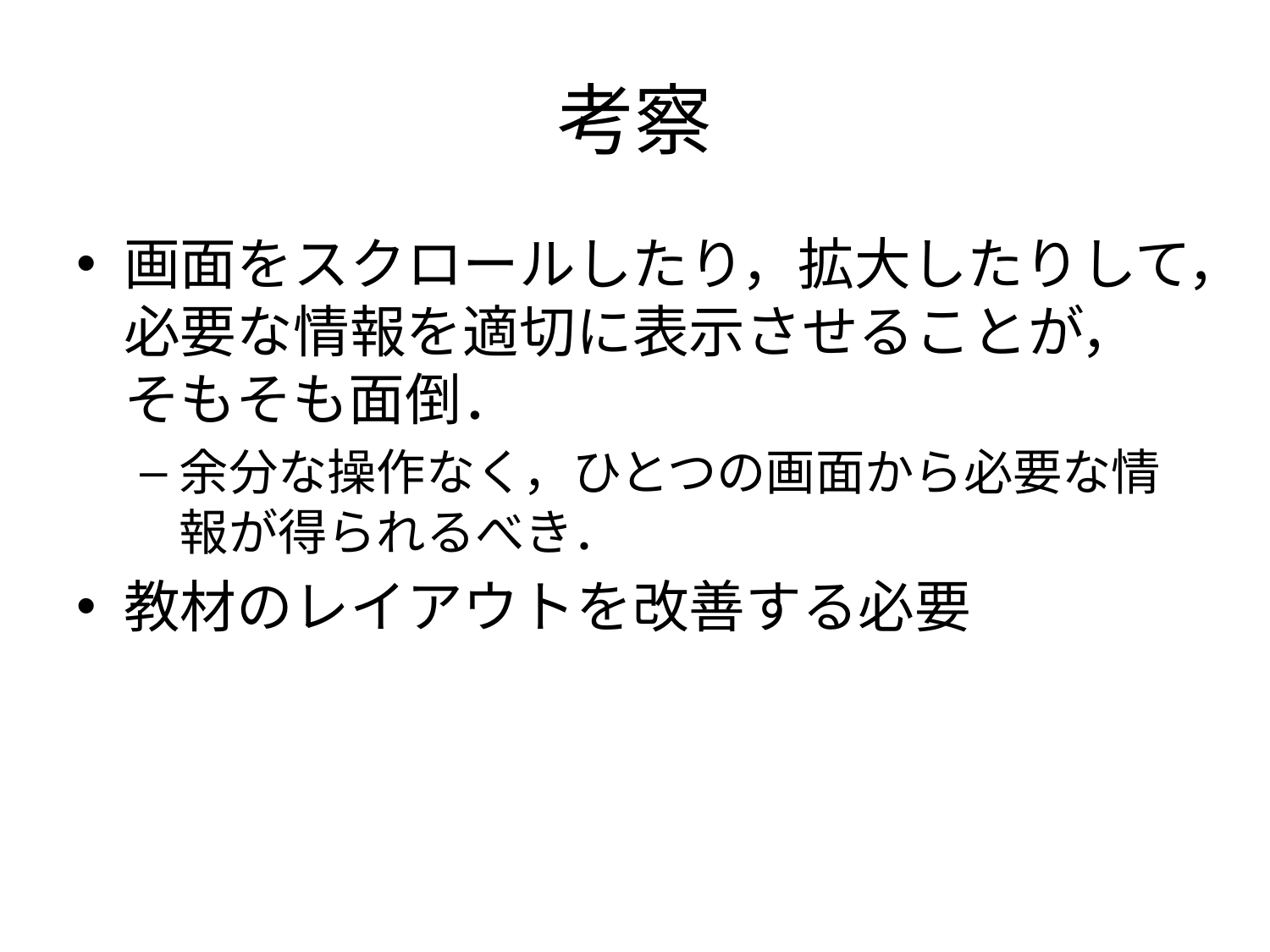

# 考察
画面をスクロールしたり，拡大したりして，必要な情報を適切に表示させることが，そもそも面倒．
余分な操作なく，ひとつの画面から必要な情報が得られるべき．
教材のレイアウトを改善する必要